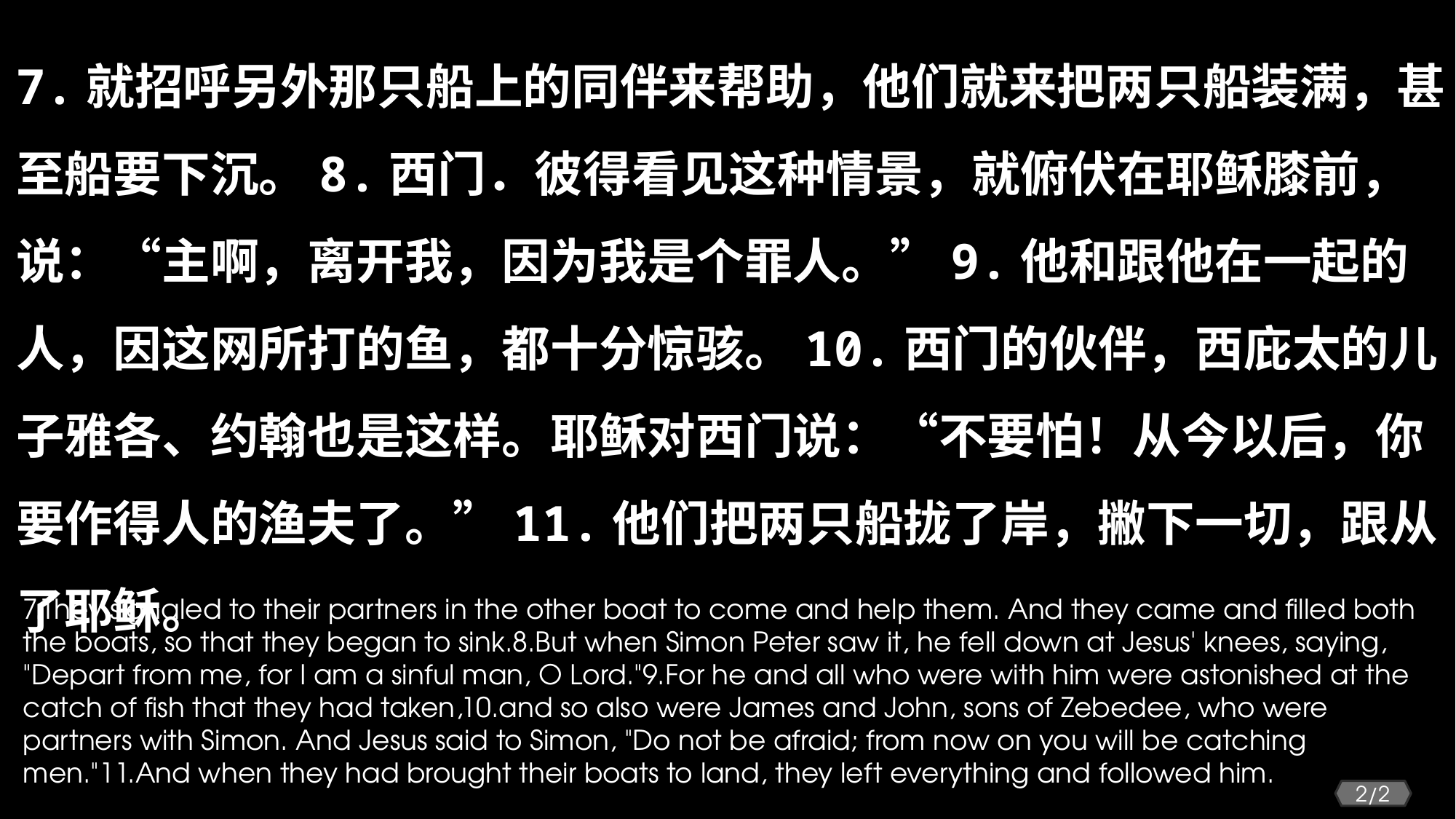

7.就招呼另外那只船上的同伴来帮助，他们就来把两只船装满，甚至船要下沉。8.西门．彼得看见这种情景，就俯伏在耶稣膝前，说：“主啊，离开我，因为我是个罪人。”9.他和跟他在一起的人，因这网所打的鱼，都十分惊骇。10.西门的伙伴，西庇太的儿子雅各、约翰也是这样。耶稣对西门说：“不要怕！从今以后，你要作得人的渔夫了。”11.他们把两只船拢了岸，撇下一切，跟从了耶稣。

7.They signaled to their partners in the other boat to come and help them. And they came and filled both the boats, so that they began to sink.8.But when Simon Peter saw it, he fell down at Jesus' knees, saying, "Depart from me, for I am a sinful man, O Lord."9.For he and all who were with him were astonished at the catch of fish that they had taken,10.and so also were James and John, sons of Zebedee, who were partners with Simon. And Jesus said to Simon, "Do not be afraid; from now on you will be catching men."11.And when they had brought their boats to land, they left everything and followed him.
2/2